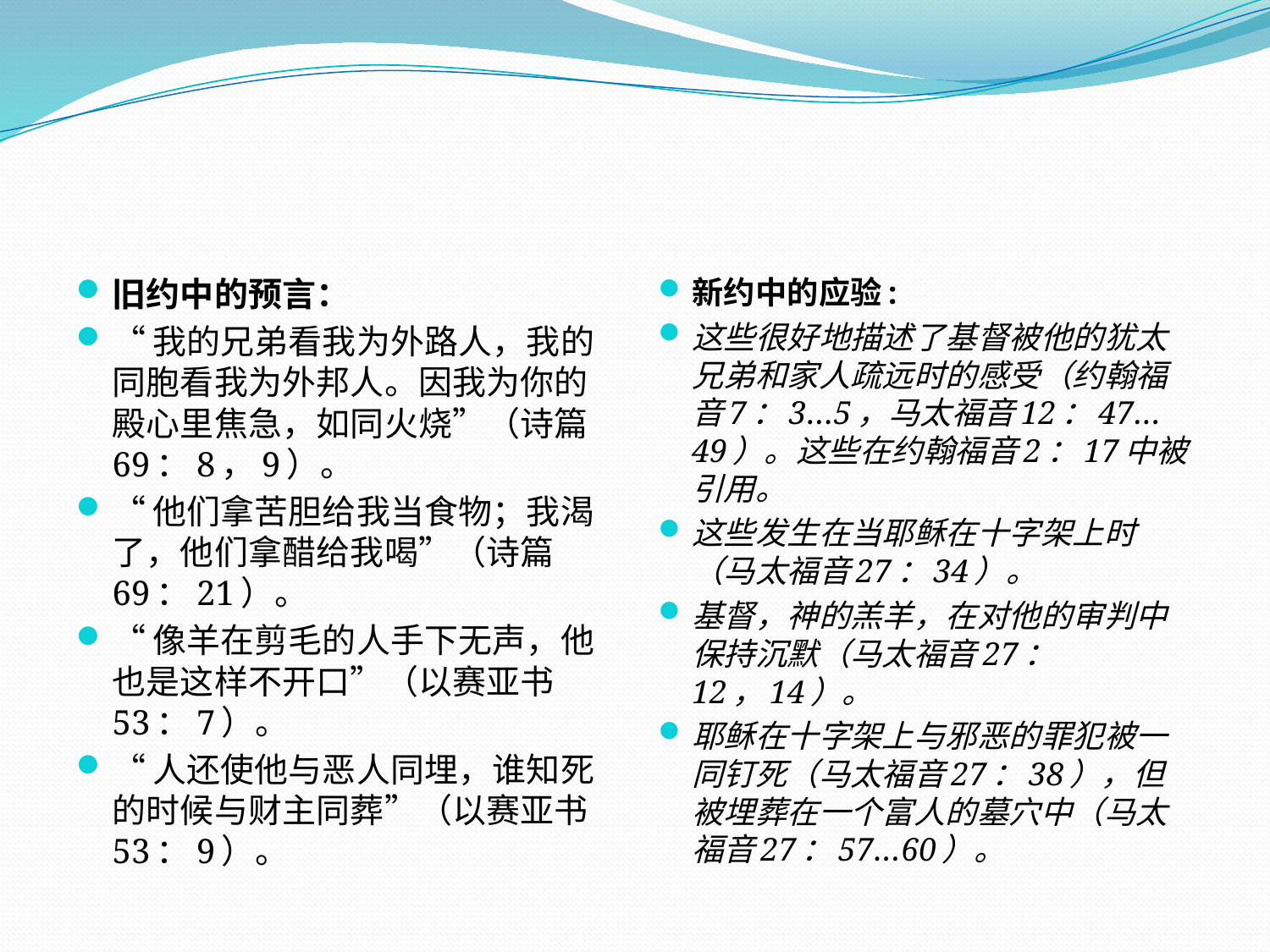

#
旧约中的预言：
“我的兄弟看我为外路人，我的同胞看我为外邦人。因我为你的殿心里焦急，如同火烧”（诗篇69：8，9）。
“他们拿苦胆给我当食物；我渴了，他们拿醋给我喝”（诗篇69：21）。
“像羊在剪毛的人手下无声，他也是这样不开口”（以赛亚书53：7）。
“人还使他与恶人同埋，谁知死的时候与财主同葬”（以赛亚书53：9）。

新约中的应验:
这些很好地描述了基督被他的犹太兄弟和家人疏远时的感受（约翰福音7：3…5，马太福音12：47…49）。这些在约翰福音2：17中被引用。
这些发生在当耶稣在十字架上时（马太福音27：34）。
基督，神的羔羊，在对他的审判中保持沉默（马太福音27：12，14）。
耶稣在十字架上与邪恶的罪犯被一同钉死（马太福音27：38），但被埋葬在一个富人的墓穴中（马太福音27：57…60）。